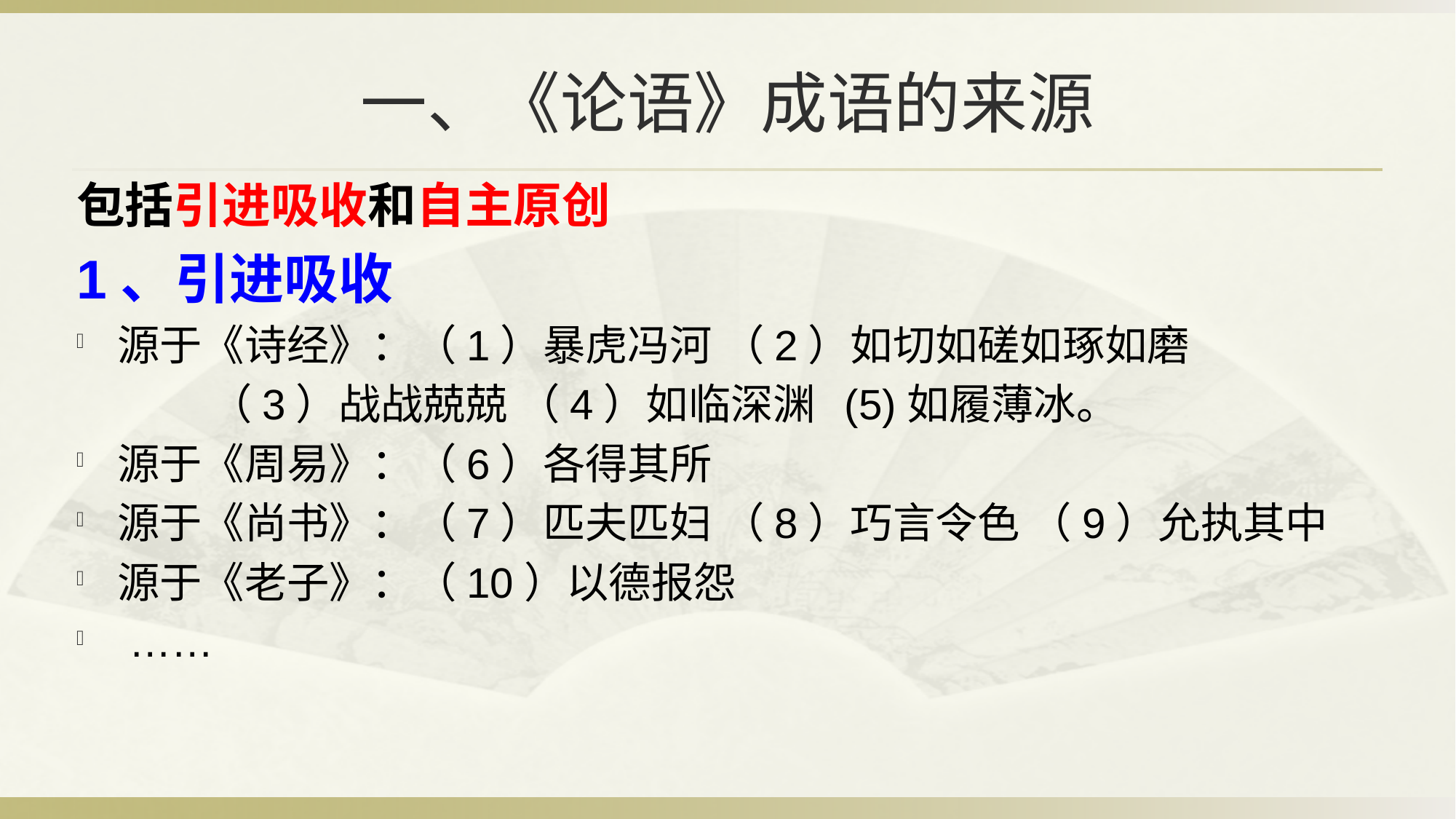

# 一、《论语》成语的来源
包括引进吸收和自主原创
1、引进吸收
源于《诗经》：（1）暴虎冯河 （2）如切如磋如琢如磨
             （3）战战兢兢 （4）如临深渊  (5)如履薄冰。
源于《周易》：（6）各得其所
源于《尚书》：（7）匹夫匹妇 （8）巧言令色 （9）允执其中
源于《老子》：（10）以德报怨
 ……